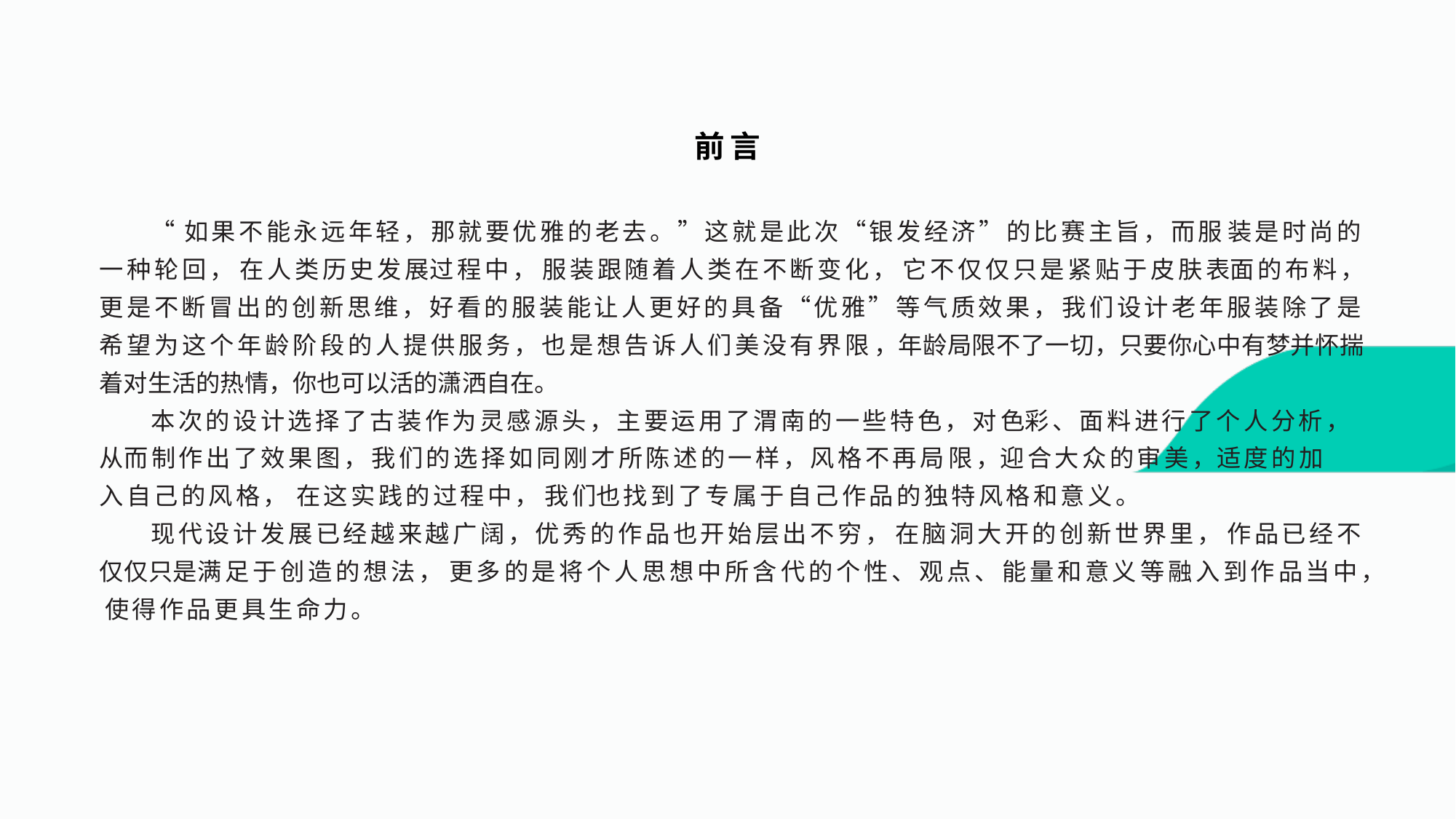

前言
“如果不能永远年轻，那就要优雅的老去。”这就是此次“银发经济”的比赛主旨，而服装是时尚的一种轮回， 在人类历史发展过程中， 服装跟随着人类在不断变化， 它不仅仅只是紧贴于皮肤表面的布料， 更是不断冒出的创新思维，好看的服装能让人更好的具备“优雅”等气质效果，我们设计老年服装除了是希望为这个年龄阶段的人提供服务，也是想告诉人们美没有界限，年龄局限不了一切，只要你心中有梦并怀揣着对生活的热情，你也可以活的潇洒自在。
本次的设计选择了古装作为灵感源头，主要运用了渭南的一些特色，对色彩、面料进行了个人分析，从而制作出了效果图，我们的选择如同刚才所陈述的一样，风格不再局限，迎合大众的审美，适度的加入自己的风格， 在这实践的过程中， 我们也找到了专属于自己作品的独特风格和意义。
现代设计发展已经越来越广阔，优秀的作品也开始层出不穷， 在脑洞大开的创新世界里， 作品已经不仅仅只是满足于创造的想法， 更多的是将个人思想中所含代的个性、观点、能量和意义等融入到作品当中， 使得作品更具生命力。